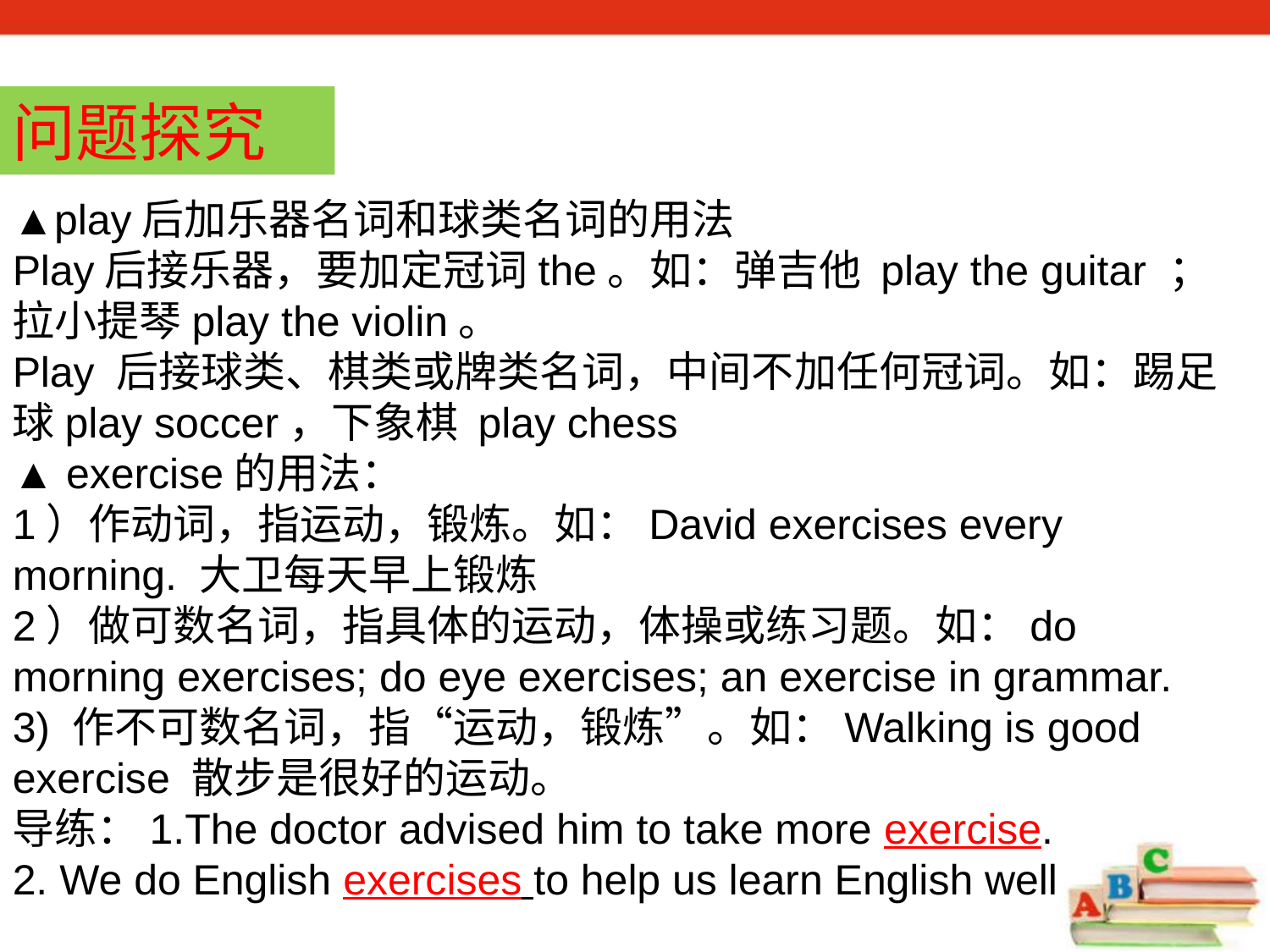

问题探究
▲play后加乐器名词和球类名词的用法
Play后接乐器，要加定冠词the。如：弹吉他 play the guitar ；拉小提琴play the violin。
Play 后接球类、棋类或牌类名词，中间不加任何冠词。如：踢足球play soccer，下象棋 play chess
▲ exercise的用法：
1）作动词，指运动，锻炼。如：David exercises every morning. 大卫每天早上锻炼
2）做可数名词，指具体的运动，体操或练习题。如：do morning exercises; do eye exercises; an exercise in grammar.
3) 作不可数名词，指“运动，锻炼”。如：Walking is good exercise 散步是很好的运动。
导练：1.The doctor advised him to take more exercise.
2. We do English exercises to help us learn English well